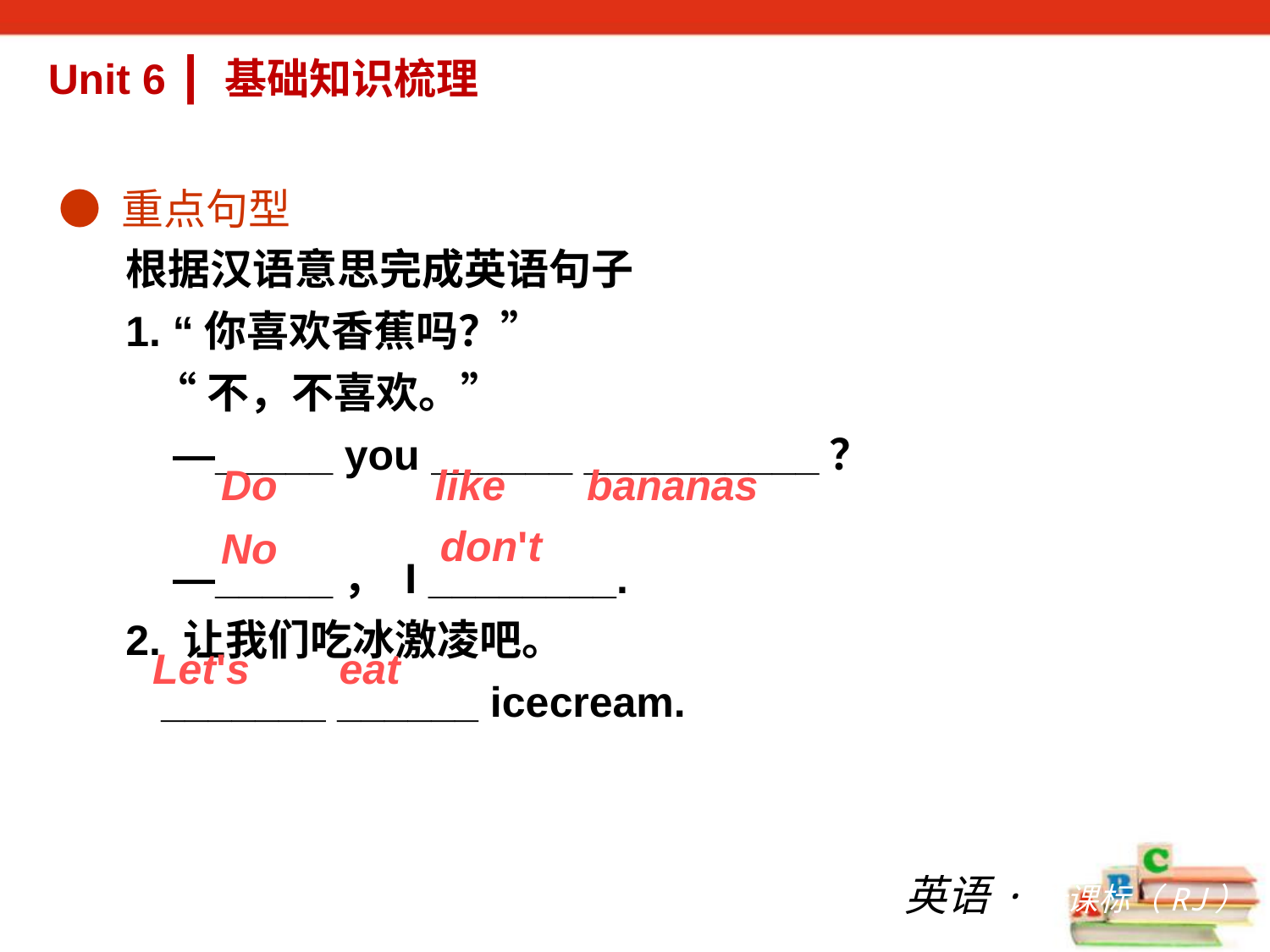

Unit 6 ┃ 基础知识梳理
● 重点句型
根据汉语意思完成英语句子
1. “你喜欢香蕉吗？”
   “不，不喜欢。”
    —_____ you ______ __________？
    —_____， I ________.
2. 让我们吃冰激凌吧。
   _______ ______ ice­cream.
Do
like
bananas
don't
No
Let's
eat
英语·新课标（RJ）